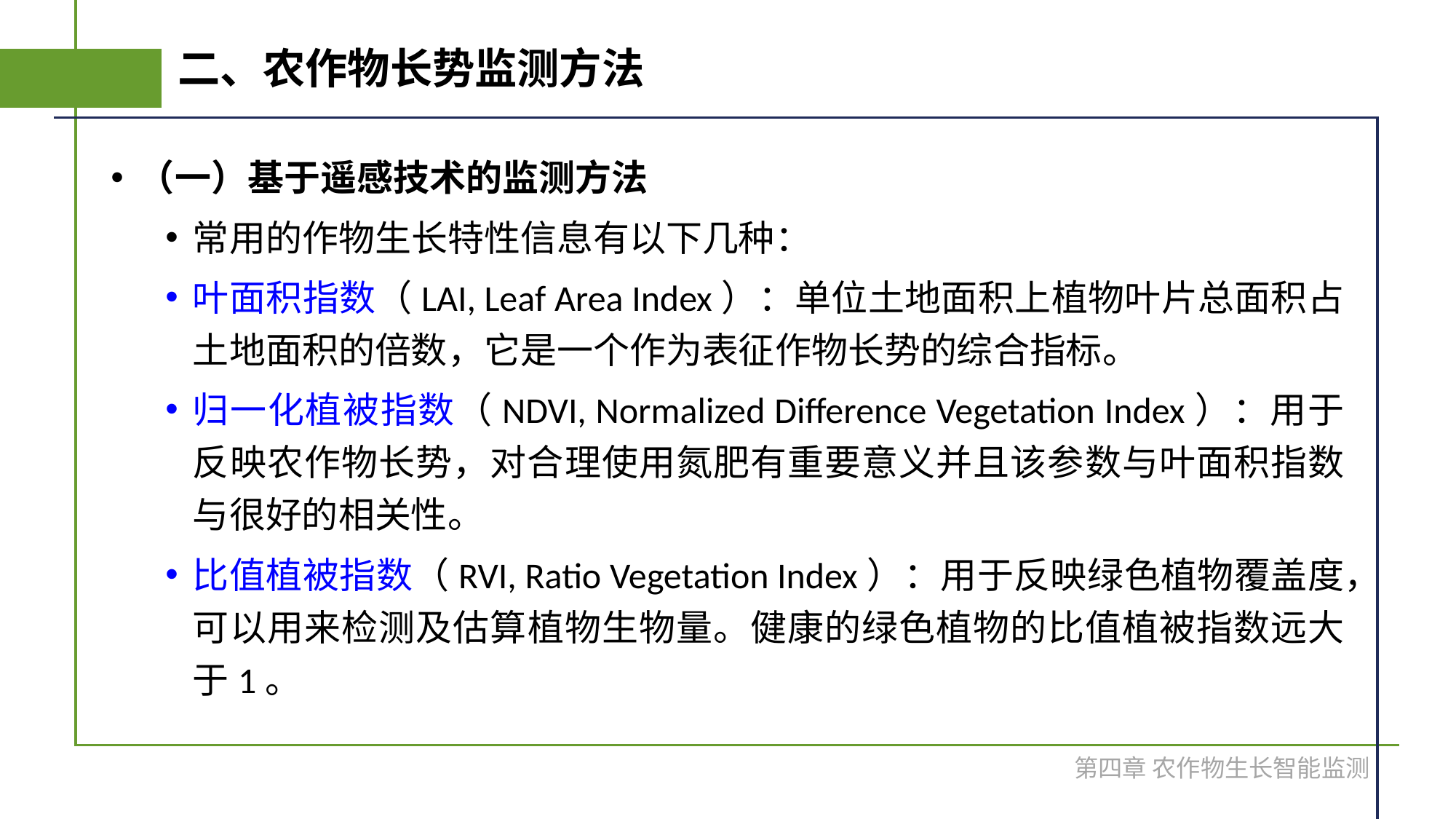

# 二、农作物长势监测方法
（一）基于遥感技术的监测方法
常用的作物生长特性信息有以下几种：
叶面积指数（LAI, Leaf Area Index）：单位土地面积上植物叶片总面积占土地面积的倍数，它是一个作为表征作物长势的综合指标。
归一化植被指数（NDVI, Normalized Difference Vegetation Index）：用于反映农作物长势，对合理使用氮肥有重要意义并且该参数与叶面积指数与很好的相关性。
比值植被指数（RVI, Ratio Vegetation Index）：用于反映绿色植物覆盖度，可以用来检测及估算植物生物量。健康的绿色植物的比值植被指数远大于1。

第四章 农作物生长智能监测